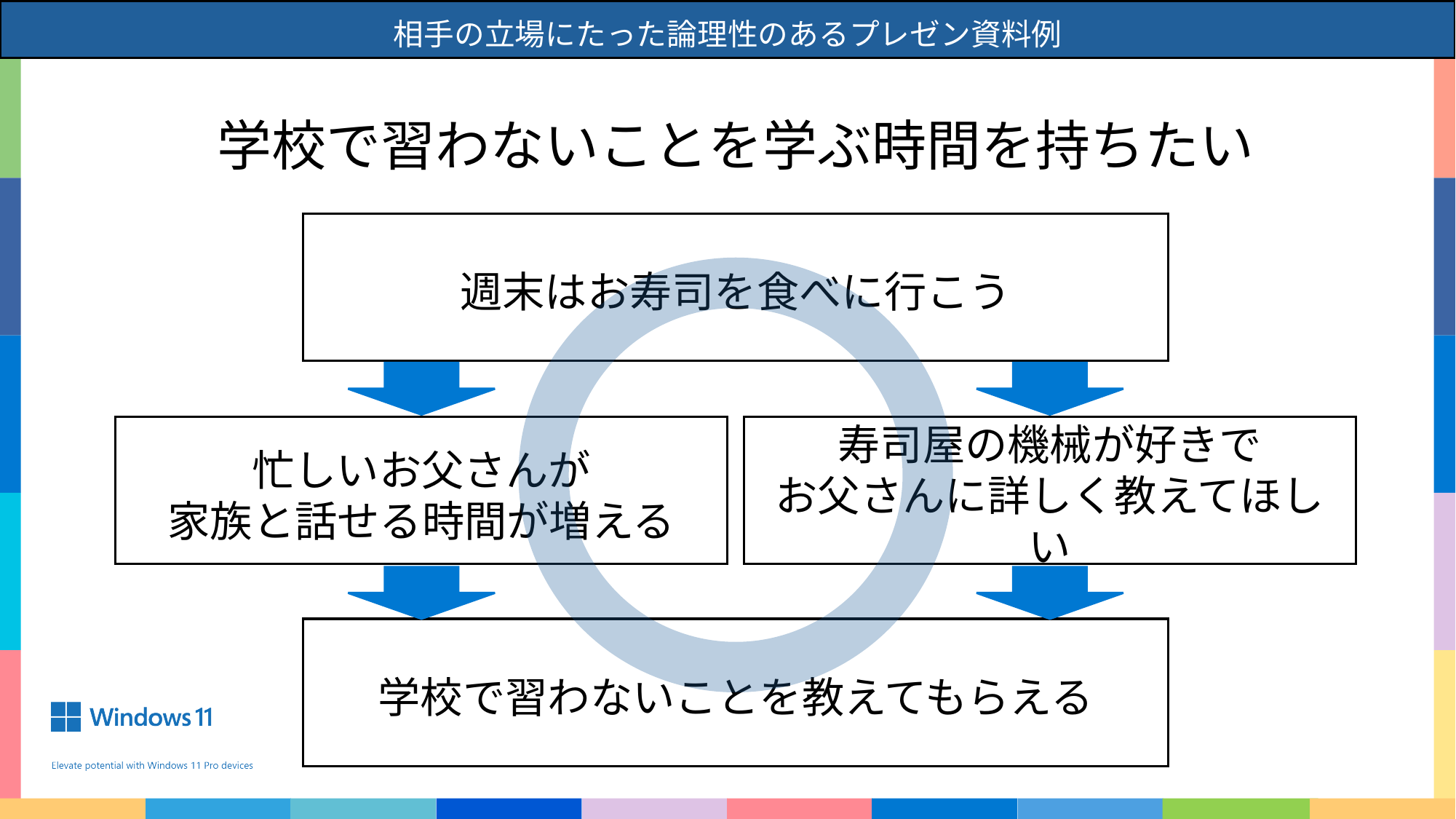

相手の立場にたった論理性のあるプレゼン資料例
学校で習わないことを学ぶ時間を持ちたい
週末はお寿司を食べに行こう

忙しいお父さんが
家族と話せる時間が増える
寿司屋の機械が好きで
お父さんに詳しく教えてほしい

学校で習わないことを教えてもらえる